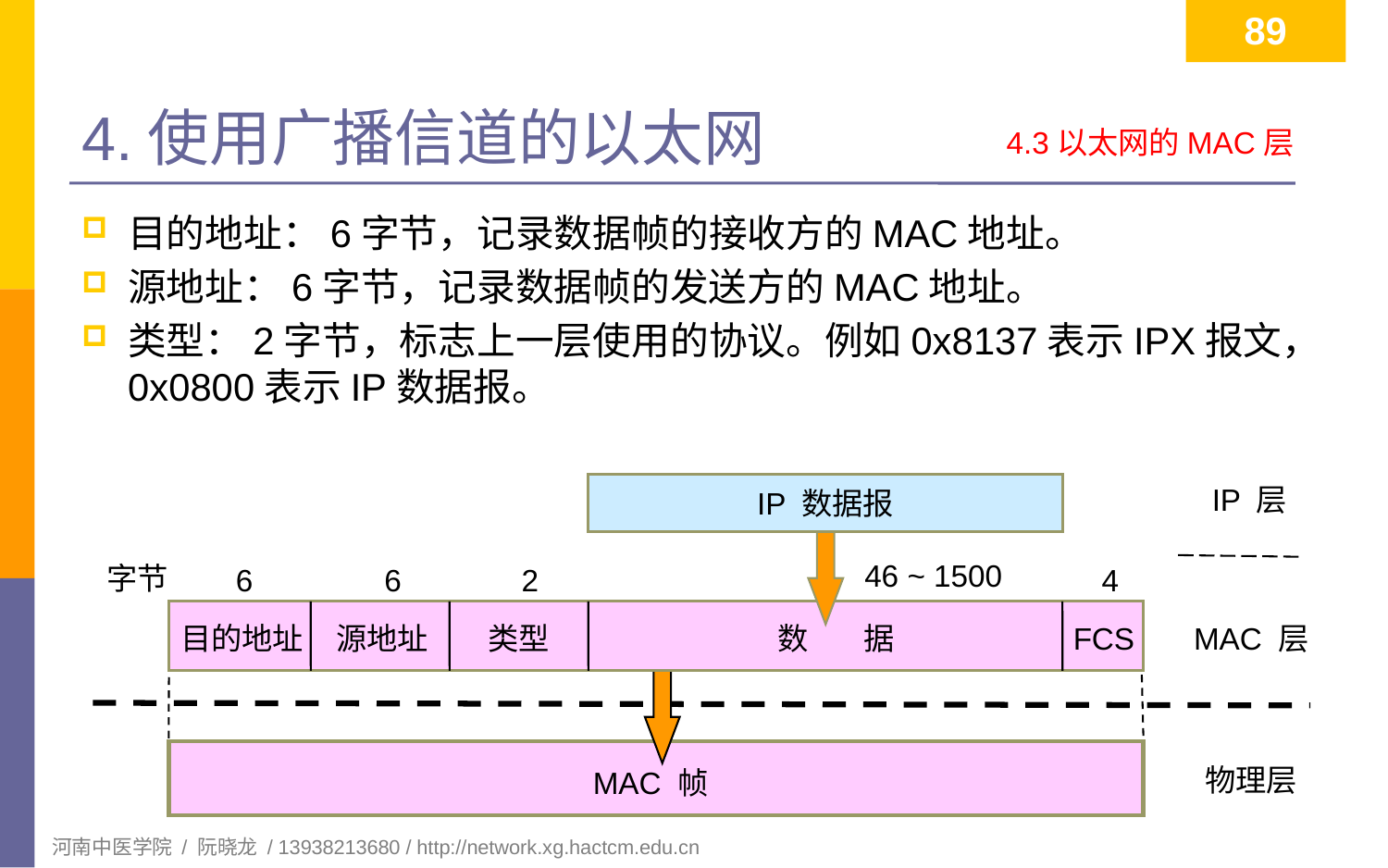

89
# 4.使用广播信道的以太网
4.3以太网的MAC层
目的地址：6字节，记录数据帧的接收方的MAC地址。
源地址：6字节，记录数据帧的发送方的MAC地址。
类型：2字节，标志上一层使用的协议。例如0x8137表示IPX报文，0x0800表示IP数据报。
IP 数据报

IP 层
46 ~ 1500
字节
6
6
2
4

目的地址
源地址
类型
数        据
FCS

MAC 层

物理层
MAC 帧